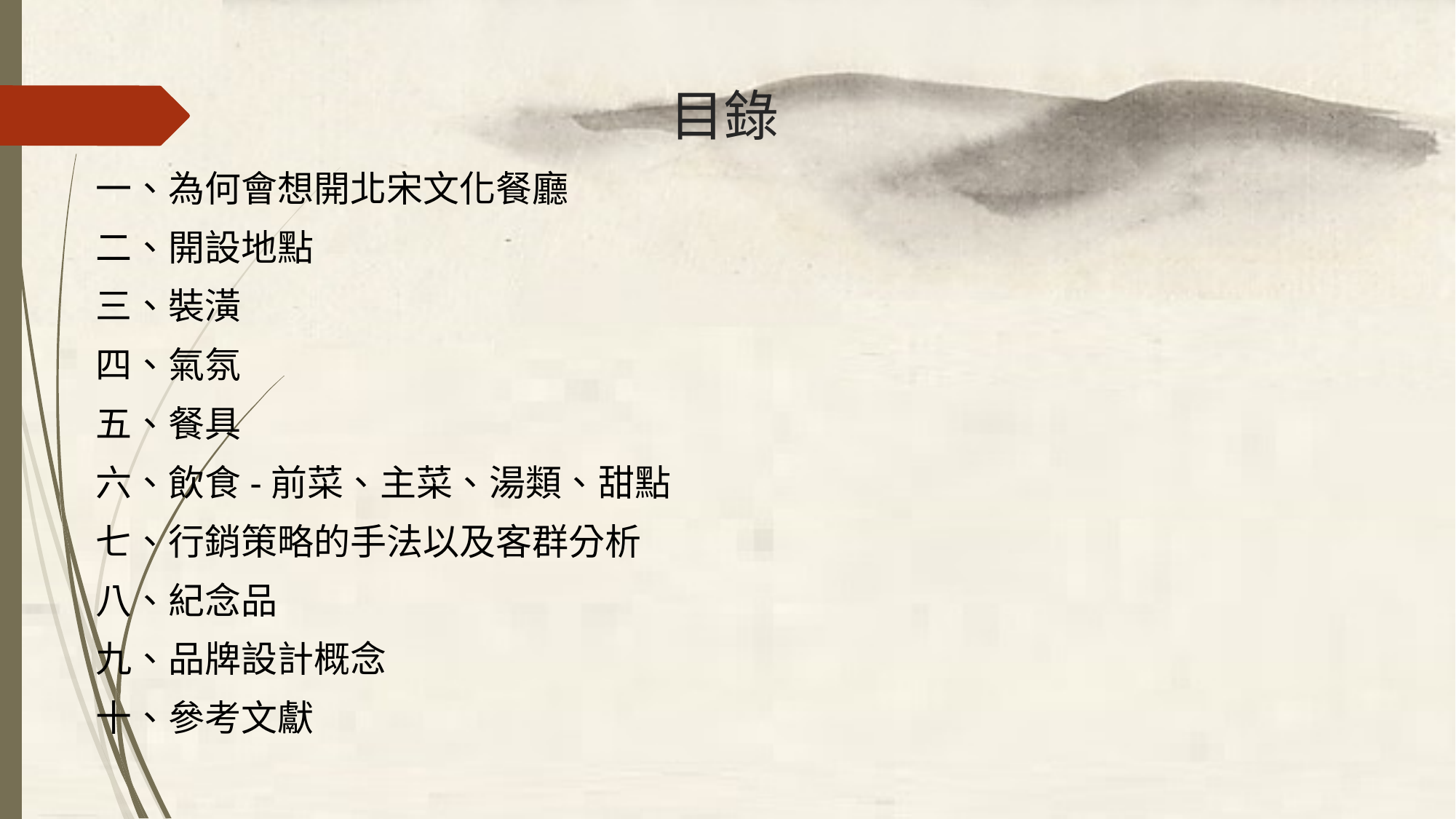

# 目錄
一、為何會想開北宋文化餐廳
二、開設地點
三、裝潢
四、氣氛
五、餐具
六、飲食-前菜、主菜、湯類、甜點
七、行銷策略的手法以及客群分析
八、紀念品
九、品牌設計概念
十、參考文獻